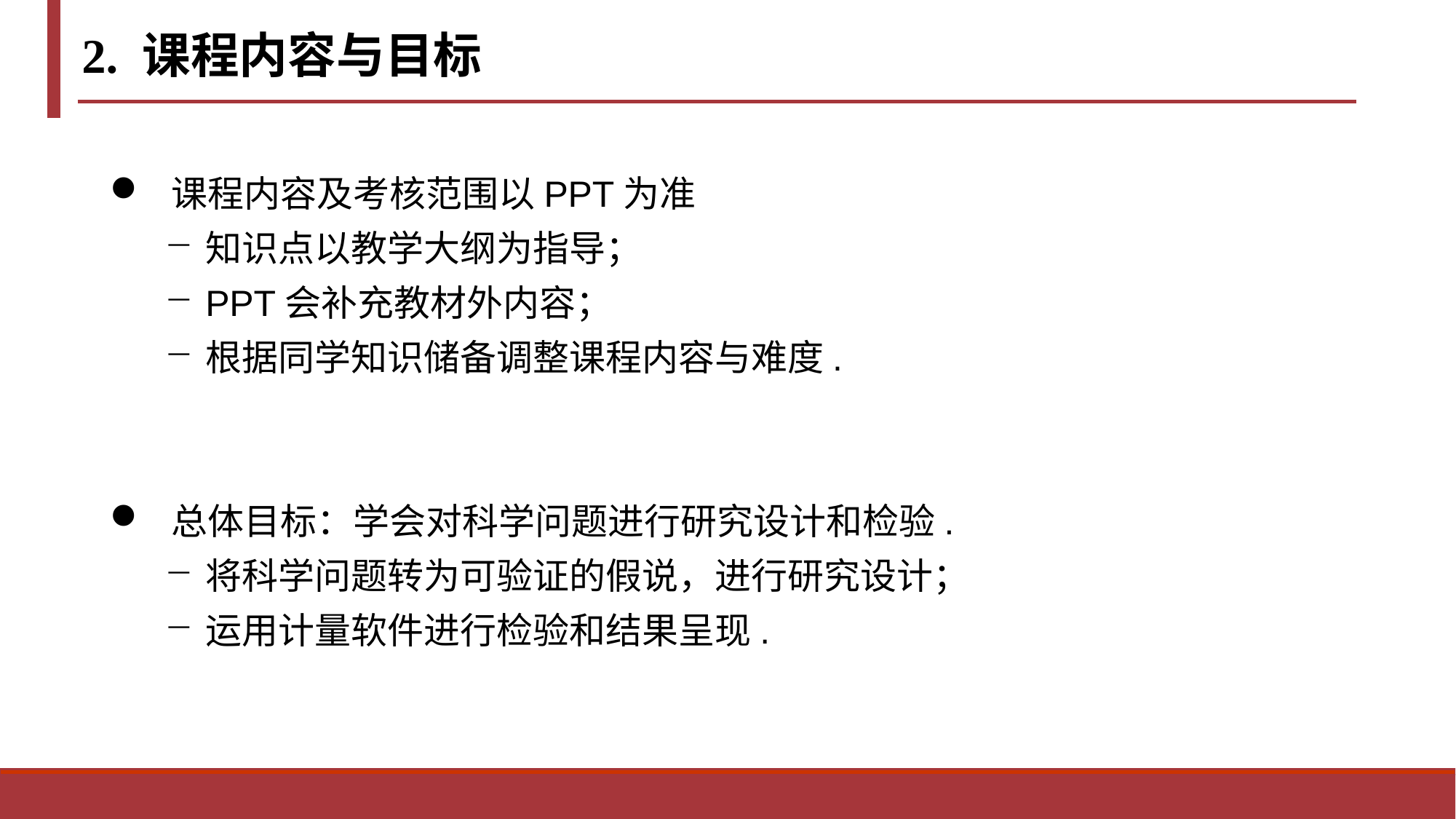

2. 课程内容与目标
  课程内容及考核范围以PPT为准
知识点以教学大纲为指导；
PPT会补充教材外内容；
根据同学知识储备调整课程内容与难度.

  总体目标：学会对科学问题进行研究设计和检验.
将科学问题转为可验证的假说，进行研究设计；
运用计量软件进行检验和结果呈现.